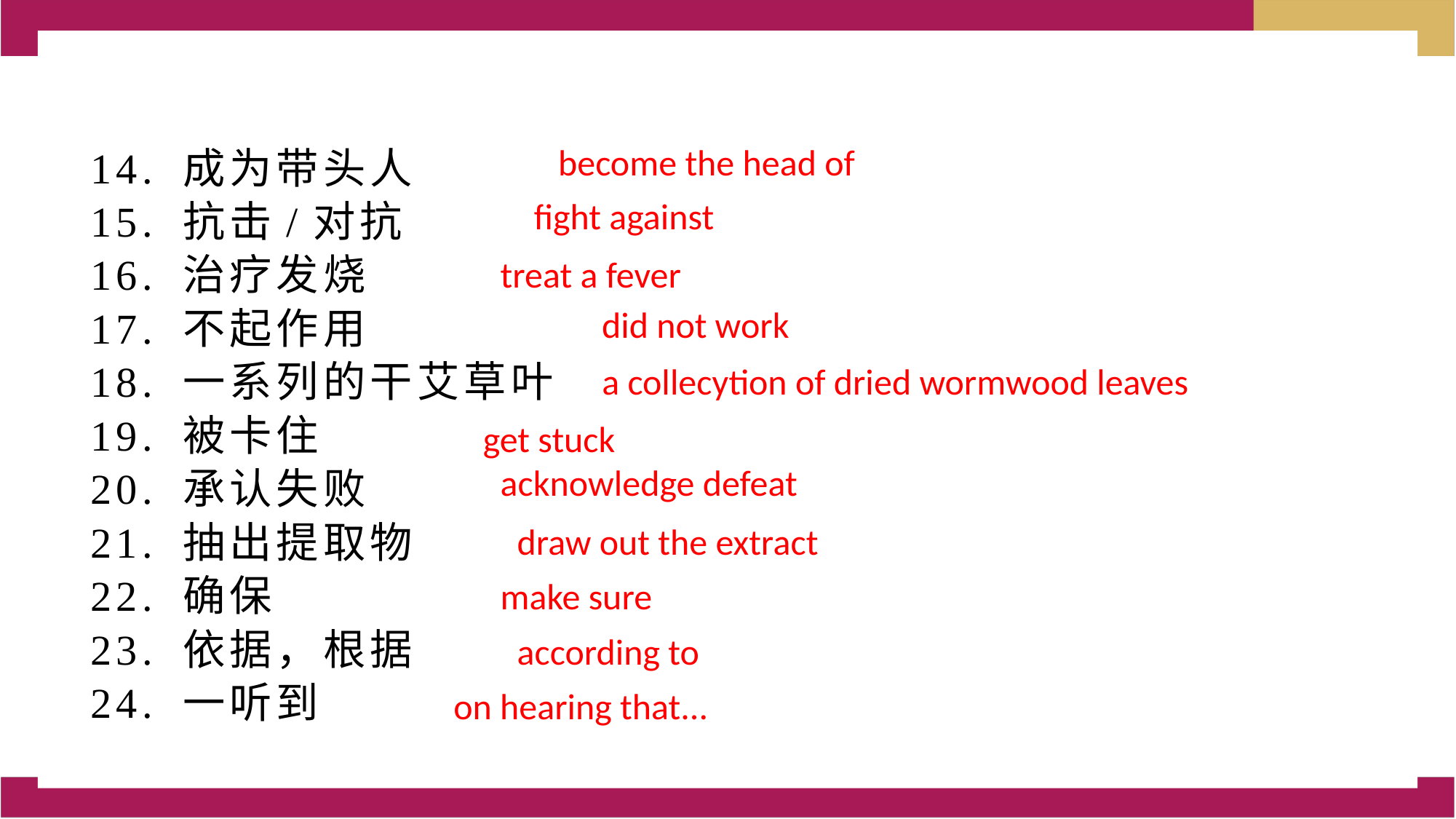

14. 成为带头人
15. 抗击/对抗
16. 治疗发烧
17. 不起作用
18. 一系列的干艾草叶
19. 被卡住
20. 承认失败
21. 抽出提取物
22. 确保
23. 依据，根据
24. 一听到

become the head of

fight against

treat a fever

Add your  text here
Add your  text here
did not work
                          Lorem ipsum dolor sit amet, please add your text here, lorem ipsum dolor sit amet, please add your text here , lorem ipsum dolor sit amet, please add your text here , lorem ipsum dolor sit amet, please add your text here , lorem ipsum dolor sit amet, please add your text here , lorem ipsum dolor sit amet, please add your text here , lorem ipsum dolor sit amet, please add your text here
a collecytion of dried wormwood leaves
get stuck
acknowledge defeat
draw out the extract
make sure
according to
on hearing that...